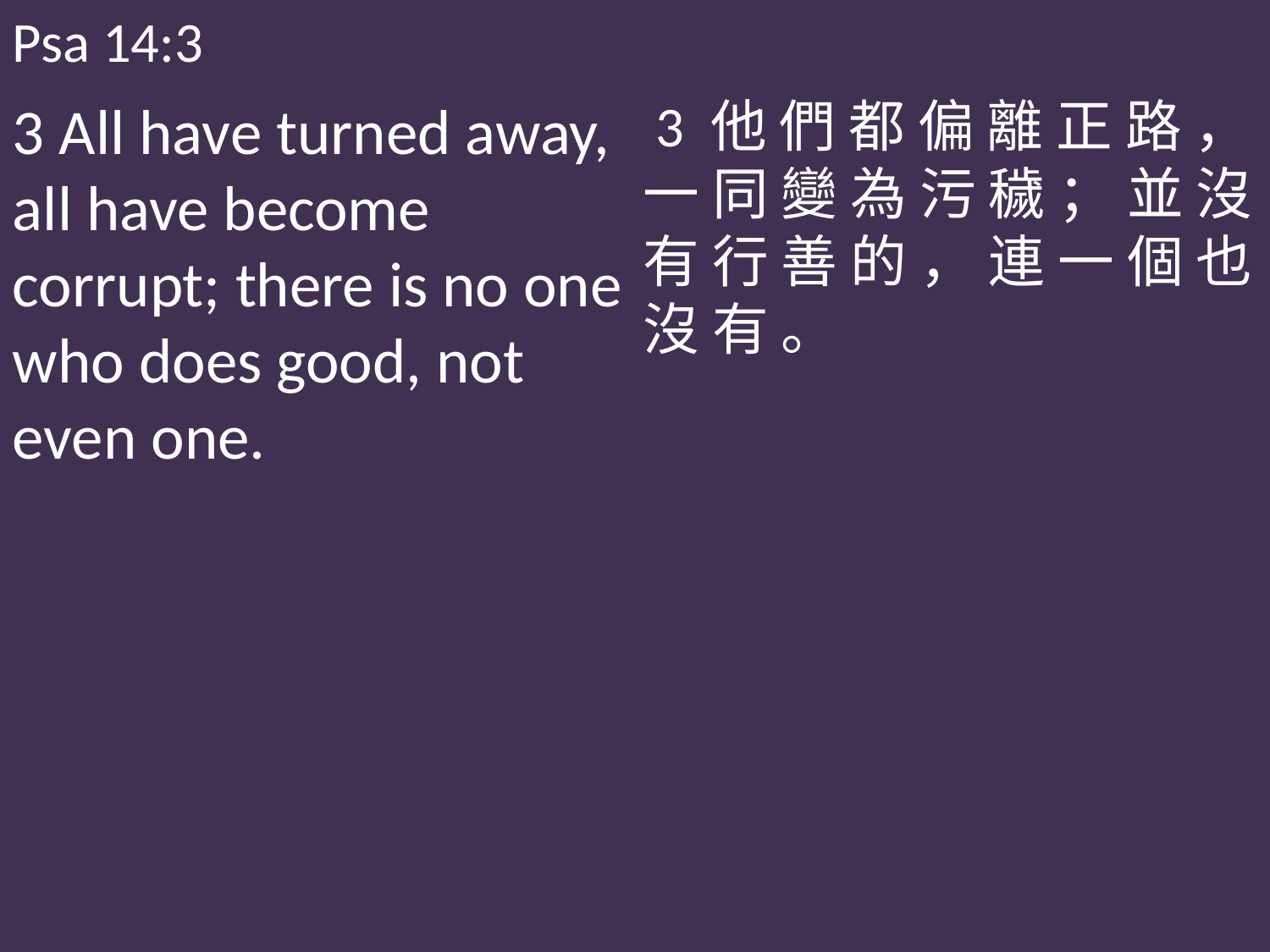

Psa 14:3
3 All have turned away, all have become corrupt; there is no one who does good, not even one.
 3 他 們 都 偏 離 正 路 ， 一 同 變 為 污 穢 ； 並 沒 有 行 善 的 ， 連 一 個 也 沒 有 。